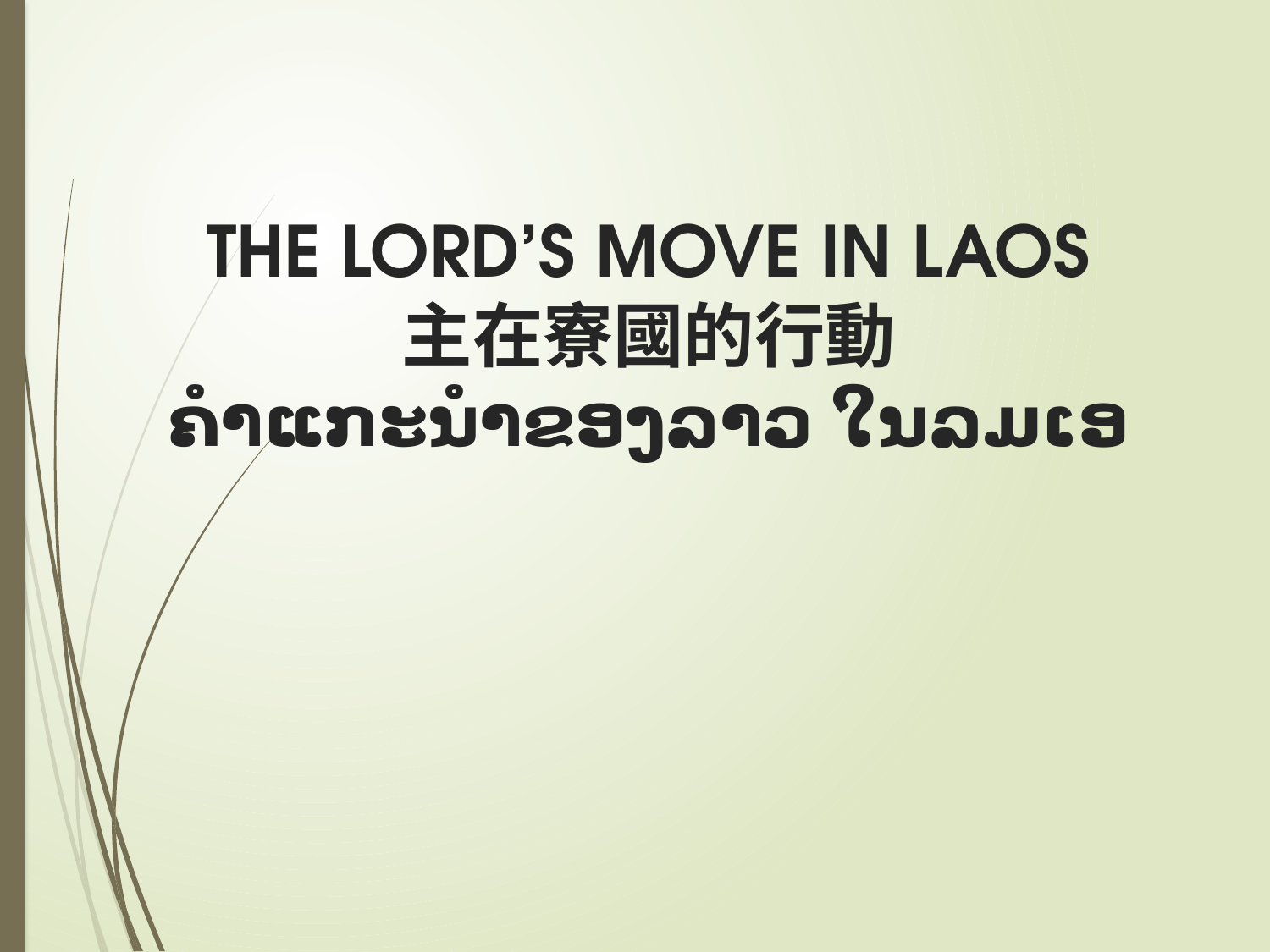

# THE LORD’S MOVE IN LAOS 主在寮國的行動 ຄຳແກະນຳຂອງລາວ  ໃນລມເອ